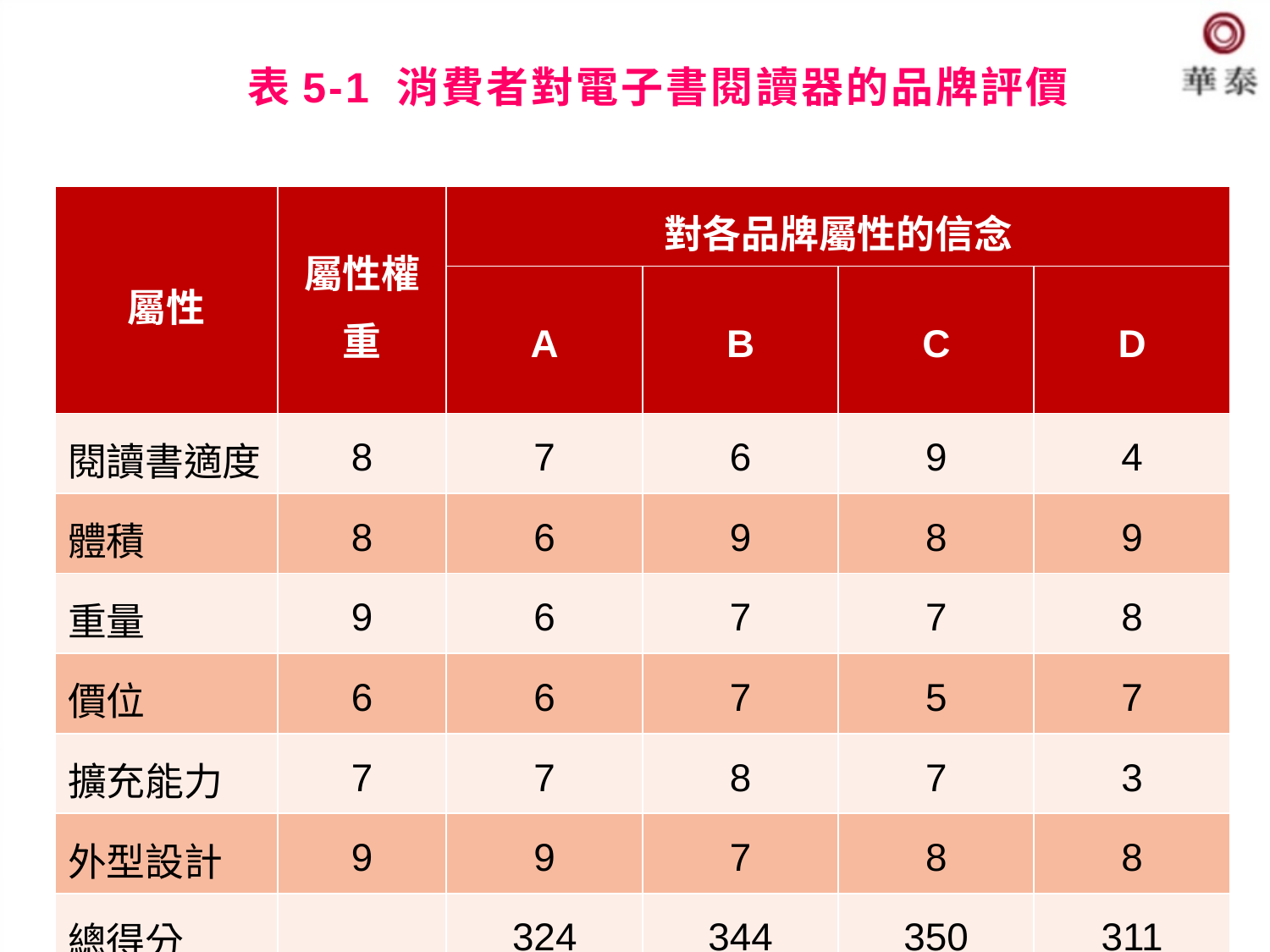

表5-1 消費者對電子書閱讀器的品牌評價
| 屬性 | 屬性權重 | 對各品牌屬性的信念 |  |  |  |
| --- | --- | --- | --- | --- | --- |
|  |  | A | B | C | D |
| 閱讀書適度 | 8 | 7 | 6 | 9 | 4 |
| 體積 | 8 | 6 | 9 | 8 | 9 |
| 重量 | 9 | 6 | 7 | 7 | 8 |
| 價位 | 6 | 6 | 7 | 5 | 7 |
| 擴充能力 | 7 | 7 | 8 | 7 | 3 |
| 外型設計 | 9 | 9 | 7 | 8 | 8 |
| 總得分 |  | 324 | 344 | 350 | 311 |
行銷管理   Chapter 5   消費者市場與其購買行為
5-15